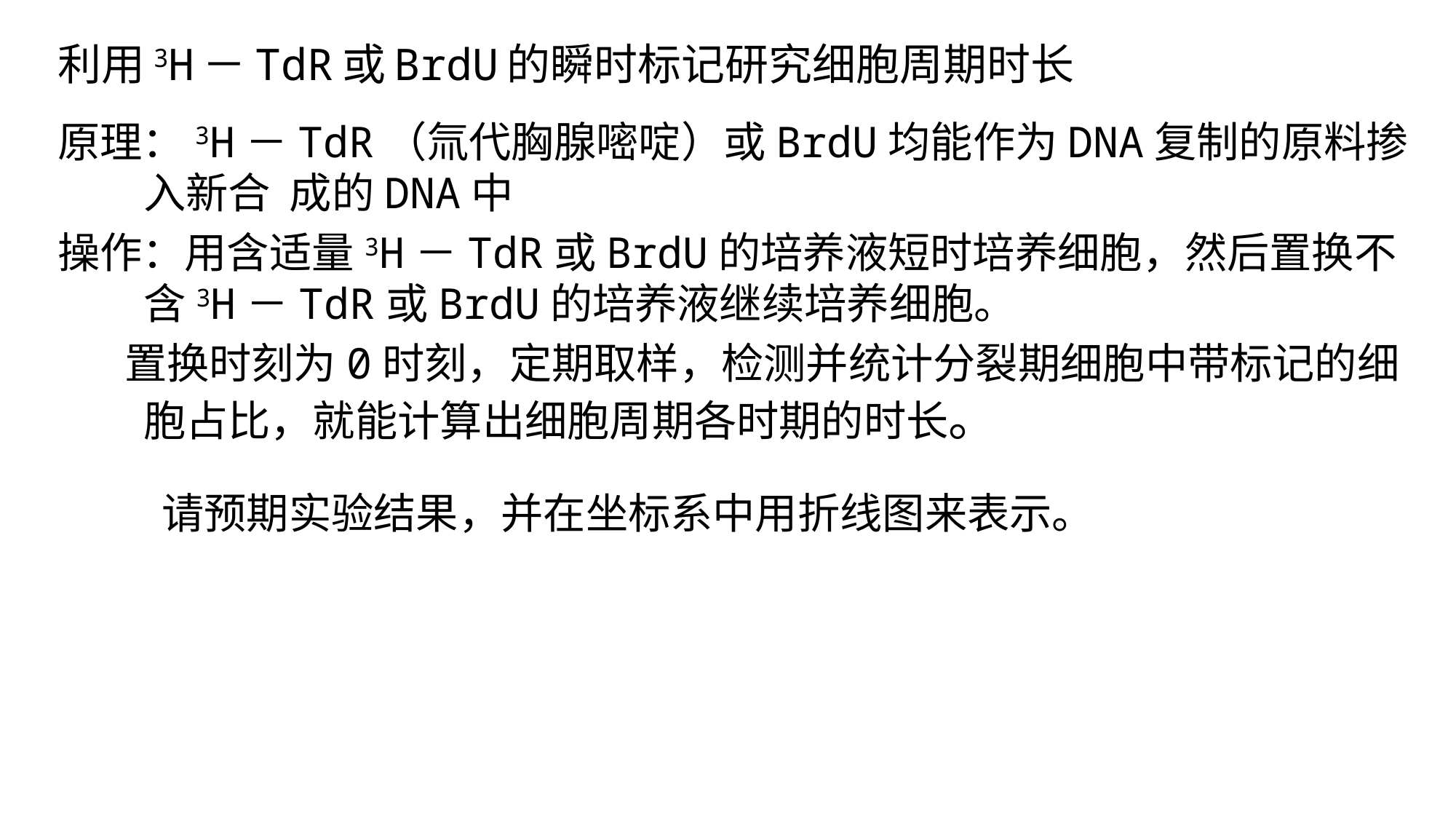

# 利用3H－TdR或BrdU的瞬时标记研究细胞周期时长
原理：3H－TdR（氚代胸腺嘧啶）或BrdU均能作为DNA复制的原料掺入新合  成的DNA中
操作：用含适量3H－TdR或BrdU的培养液短时培养细胞，然后置换不含3H－TdR或BrdU的培养液继续培养细胞。
      置换时刻为0时刻，定期取样，检测并统计分裂期细胞中带标记的细胞占比，就能计算出细胞周期各时期的时长。

请预期实验结果，并在坐标系中用折线图来表示。